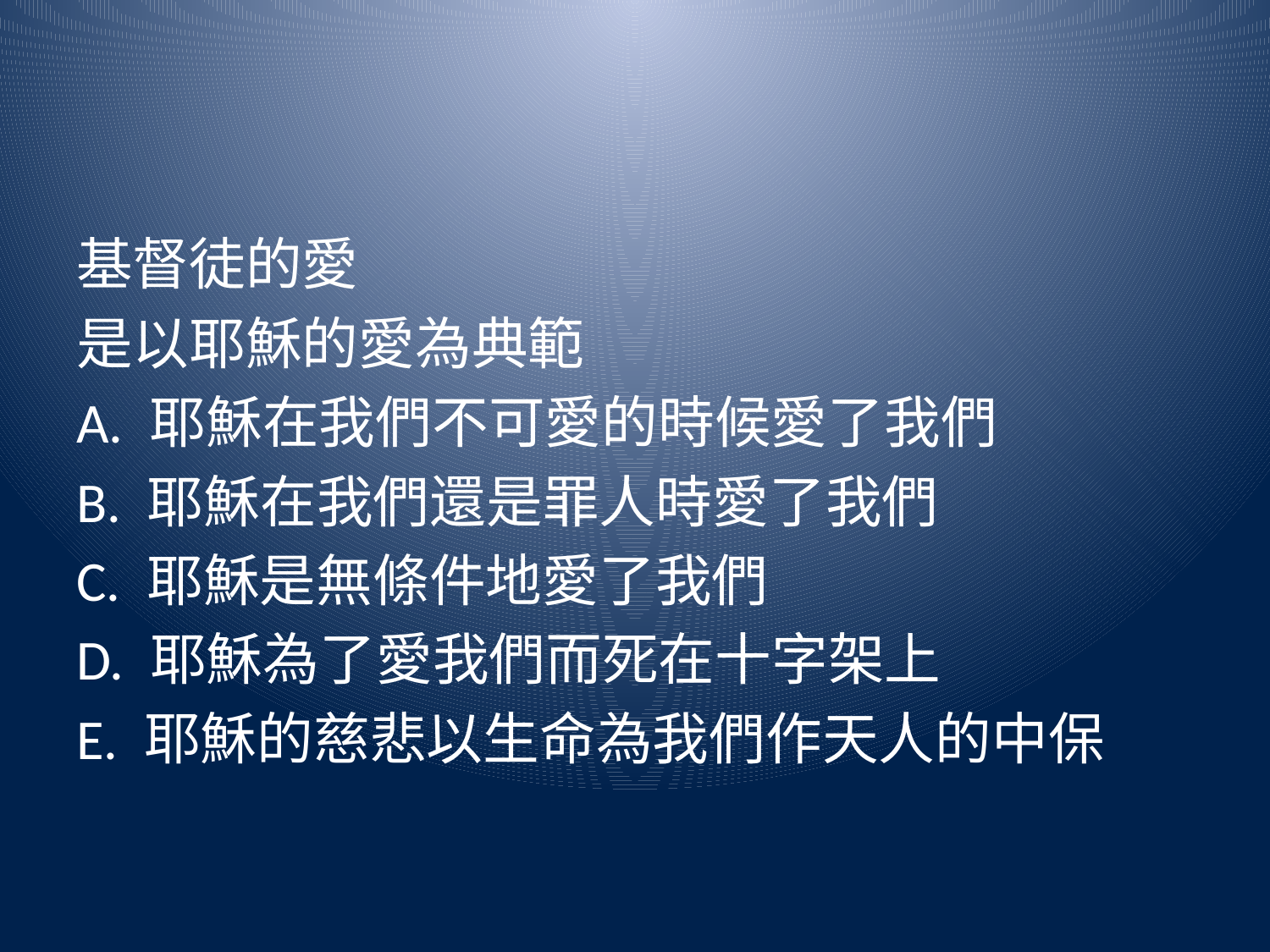

#
基督徒的愛
是以耶穌的愛為典範
A. 耶穌在我們不可愛的時候愛了我們
B. 耶穌在我們還是罪人時愛了我們
C. 耶穌是無條件地愛了我們
D. 耶穌為了愛我們而死在十字架上
E. 耶穌的慈悲以生命為我們作天人的中保